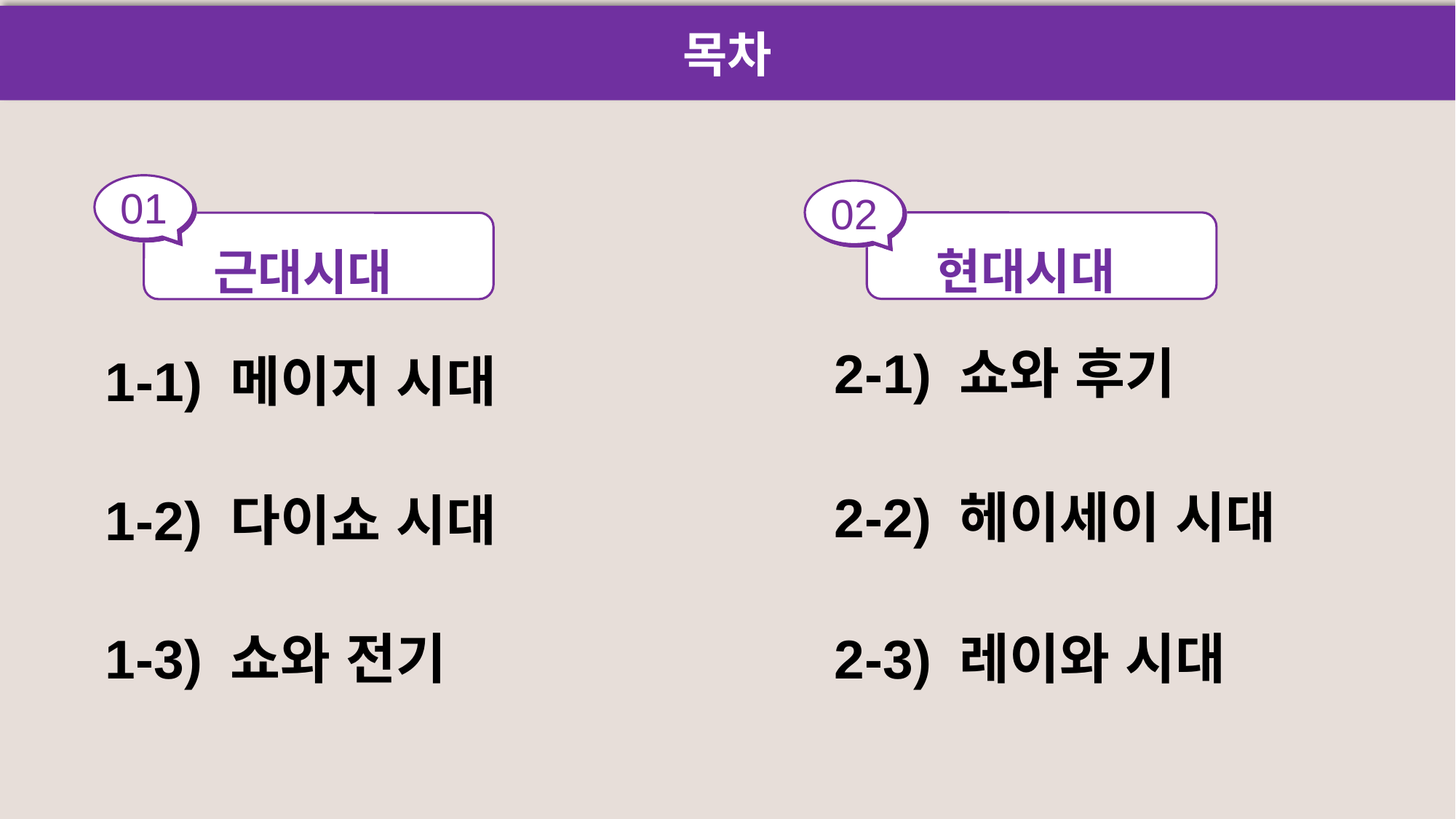

목차
01
02
현대시대
근대시대
2-1) 쇼와 후기
1-1) 메이지 시대
2-2) 헤이세이 시대
1-2) 다이쇼 시대
2-3) 레이와 시대
1-3) 쇼와 전기